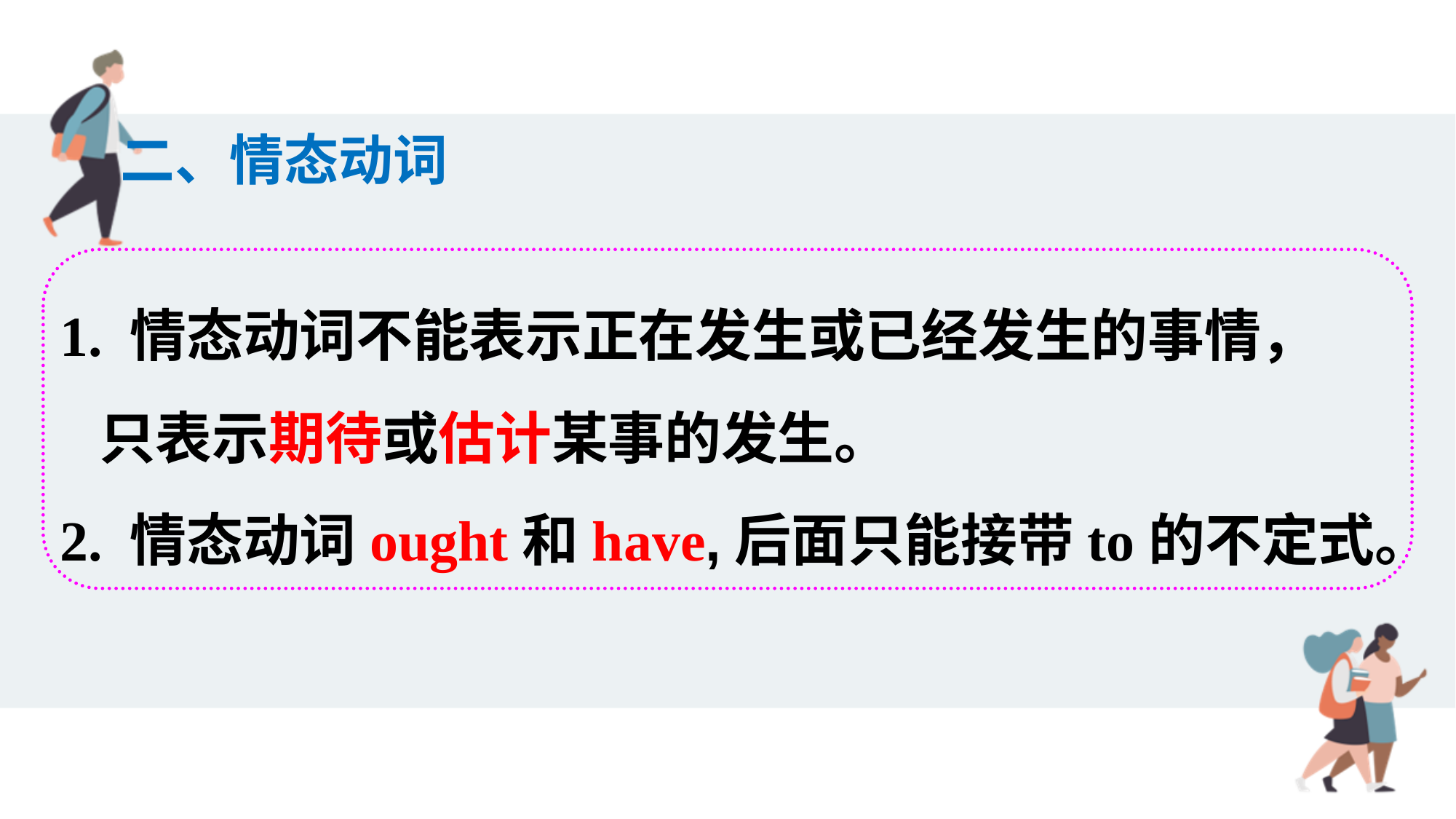

二、情态动词
1. 情态动词不能表示正在发生或已经发生的事情，
  只表示期待或估计某事的发生。
2. 情态动词ought和have,后面只能接带to的不定式。